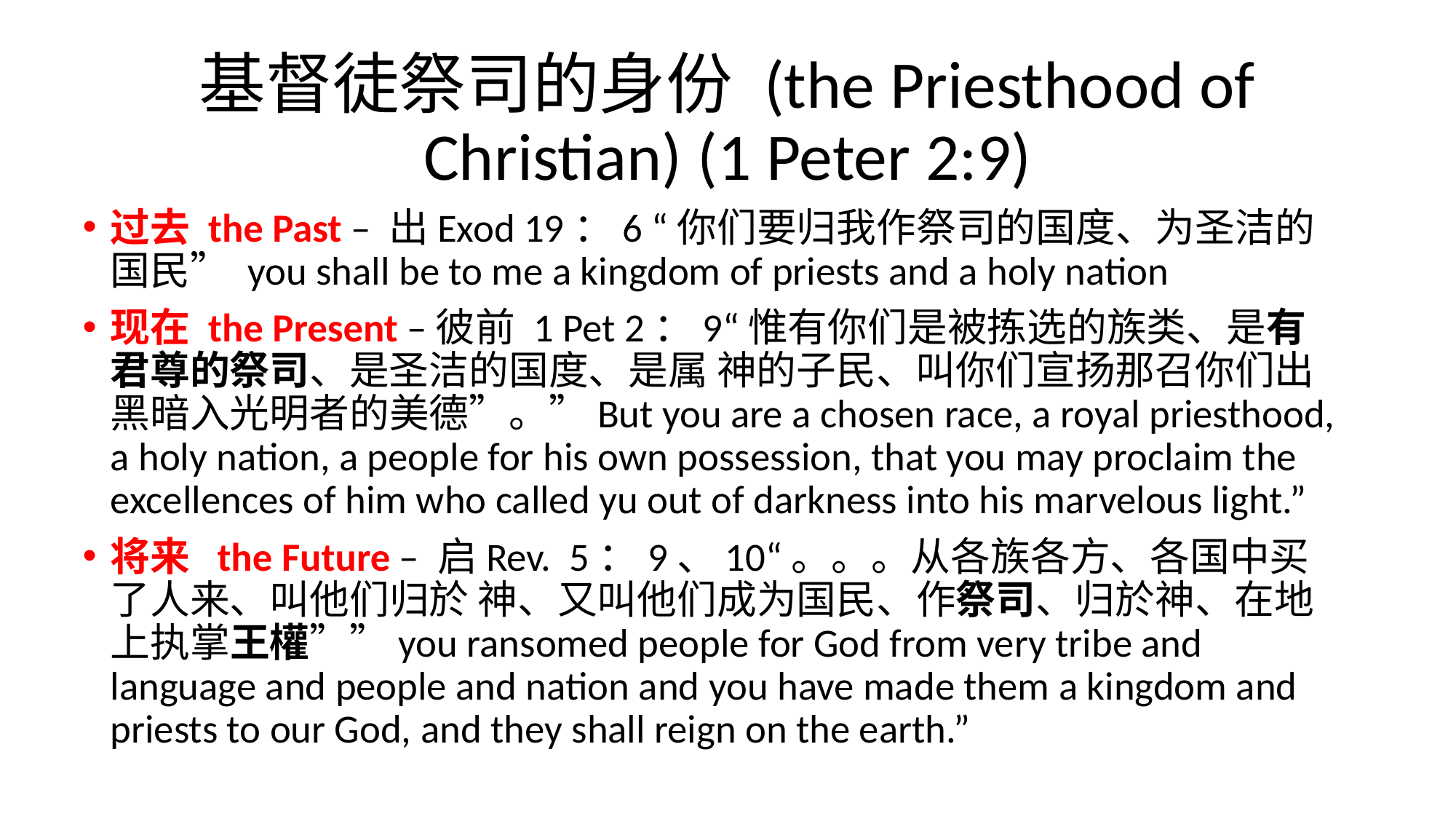

# 基督徒祭司的身份 (the Priesthood of Christian) (1 Peter 2:9)
过去 the Past – 出Exod 19：6 “你们要归我作祭司的国度、为圣洁的国民” you shall be to me a kingdom of priests and a holy nation
现在 the Present –彼前 1 Pet 2：9“惟有你们是被拣选的族类、是有君尊的祭司、是圣洁的国度、是属 神的子民、叫你们宣扬那召你们出黑暗入光明者的美德”。”But you are a chosen race, a royal priesthood, a holy nation, a people for his own possession, that you may proclaim the excellences of him who called yu out of darkness into his marvelous light.”
将来  the Future – 启Rev.  5：9、10“。。。从各族各方、各国中买了人来、叫他们归於 神、又叫他们成为国民、作祭司、归於神、在地上执掌王權””you ransomed people for God from very tribe and language and people and nation and you have made them a kingdom and priests to our God, and they shall reign on the earth.”